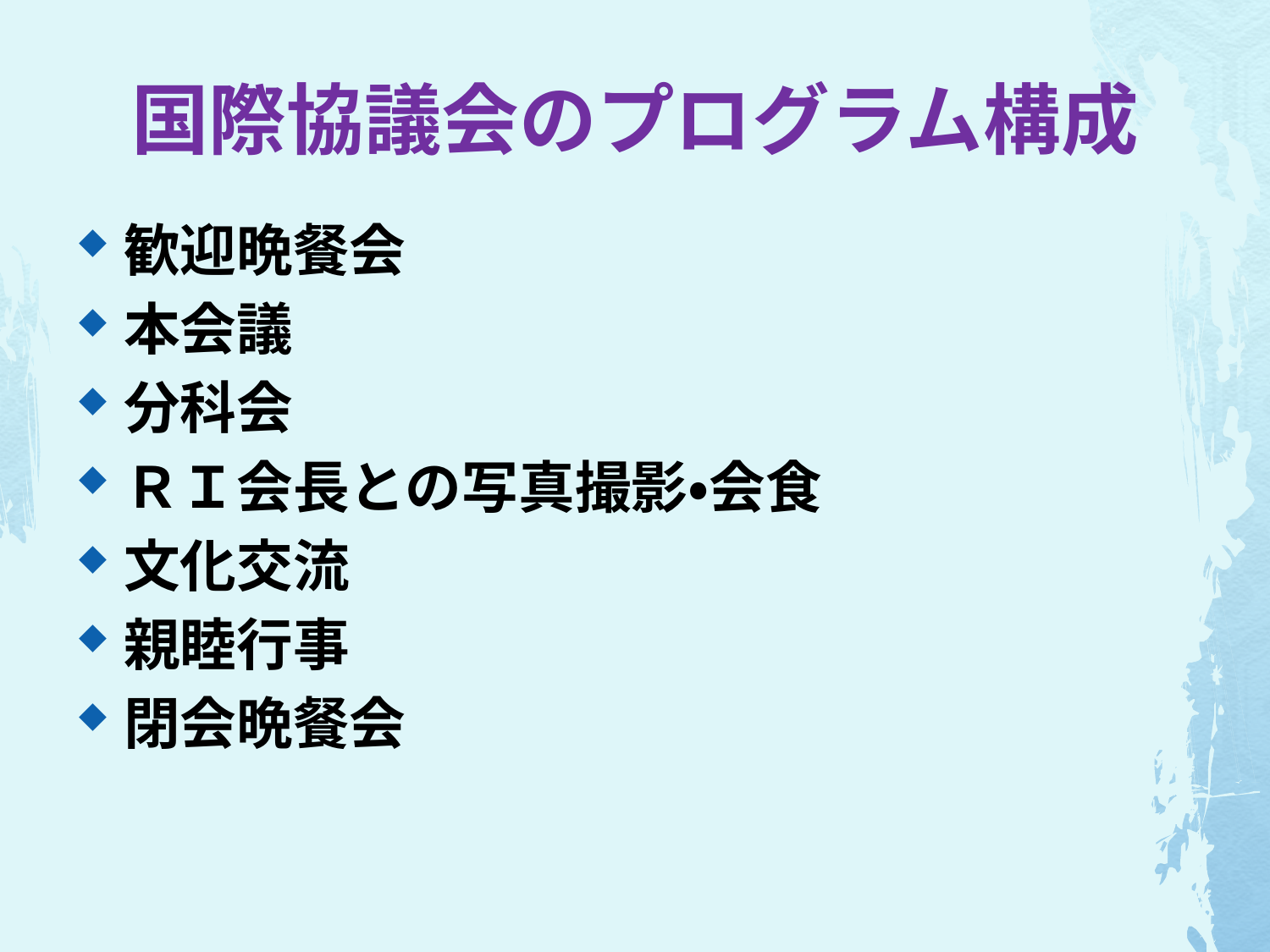

# 国際協議会のプログラム構成
歓迎晩餐会
本会議
分科会
ＲＩ会長との写真撮影・会食
文化交流
親睦行事
閉会晩餐会